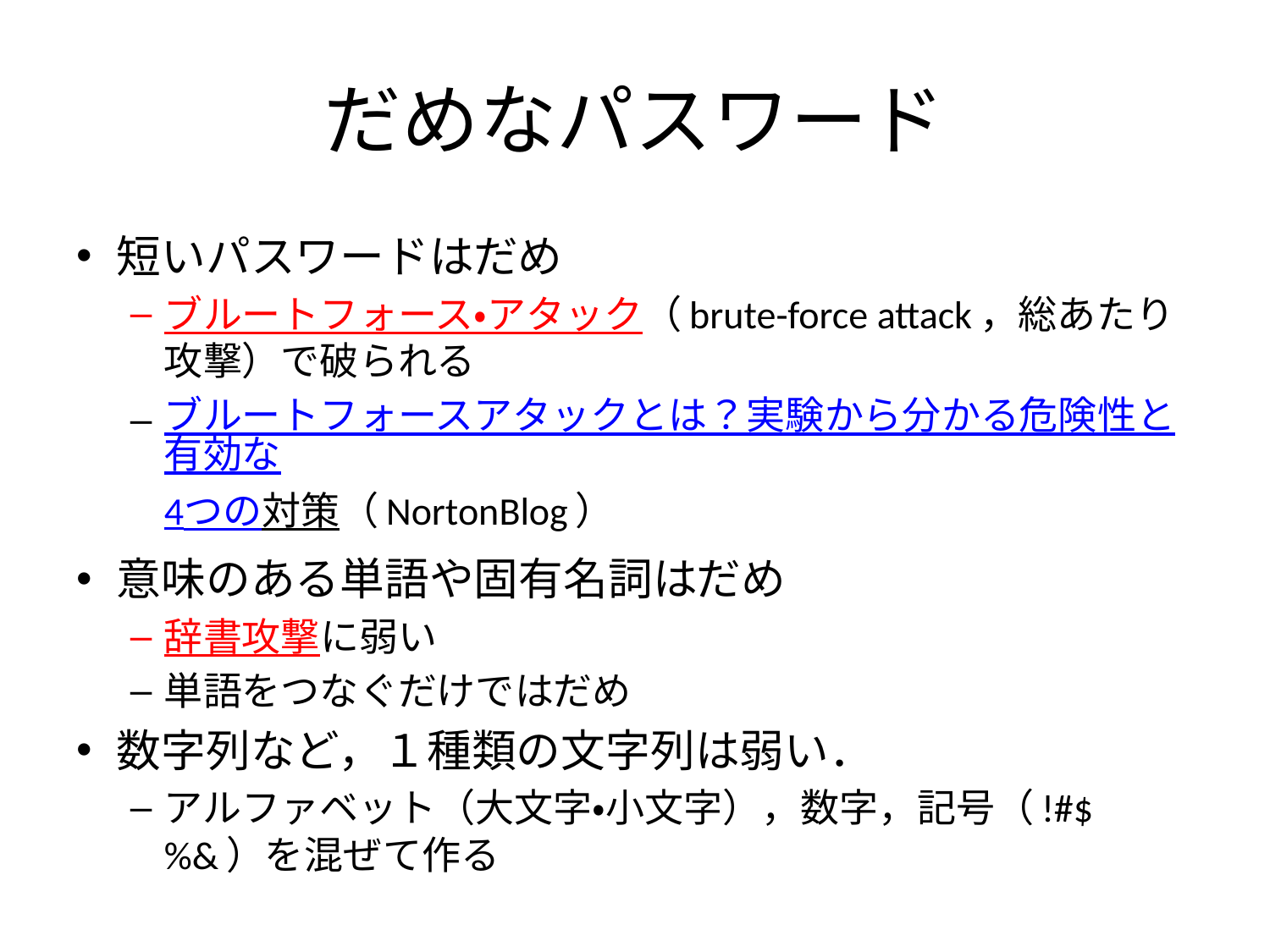

# だめなパスワード
短いパスワードはだめ
ブルートフォース・アタック（brute-force attack，総あたり攻撃）で破られる
ブルートフォースアタックとは？実験から分かる危険性と有効な4つの対策（NortonBlog）
意味のある単語や固有名詞はだめ
辞書攻撃に弱い
単語をつなぐだけではだめ
数字列など，１種類の文字列は弱い．
アルファベット（大文字・小文字），数字，記号（!#$%&）を混ぜて作る